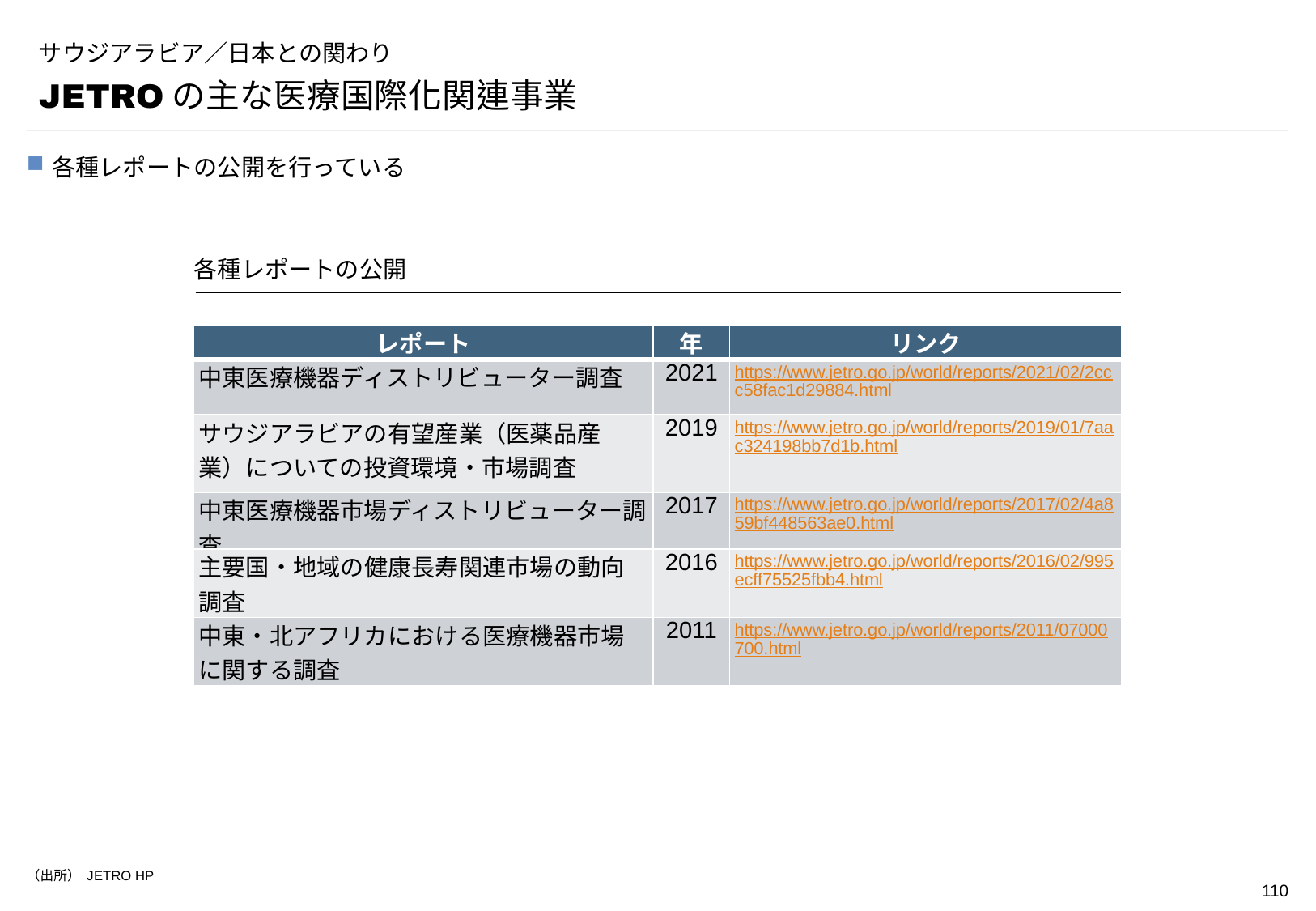

# サウジアラビア／日本との関わり
JETROの主な医療国際化関連事業
各種レポートの公開を行っている
各種レポートの公開
| レポート | 年 | リンク |
| --- | --- | --- |
| 中東医療機器ディストリビューター調査 | 2021 | https://www.jetro.go.jp/world/reports/2021/02/2ccc58fac1d29884.html |
| サウジアラビアの有望産業（医薬品産業）についての投資環境・市場調査 | 2019 | https://www.jetro.go.jp/world/reports/2019/01/7aac324198bb7d1b.html |
| 中東医療機器市場ディストリビューター調査 | 2017 | https://www.jetro.go.jp/world/reports/2017/02/4a859bf448563ae0.html |
| 主要国・地域の健康長寿関連市場の動向 調査 | 2016 | https://www.jetro.go.jp/world/reports/2016/02/995ecff75525fbb4.html |
| 中東・北アフリカにおける医療機器市場に関する調査 | 2011 | https://www.jetro.go.jp/world/reports/2011/07000700.html |
（出所） JETRO HP